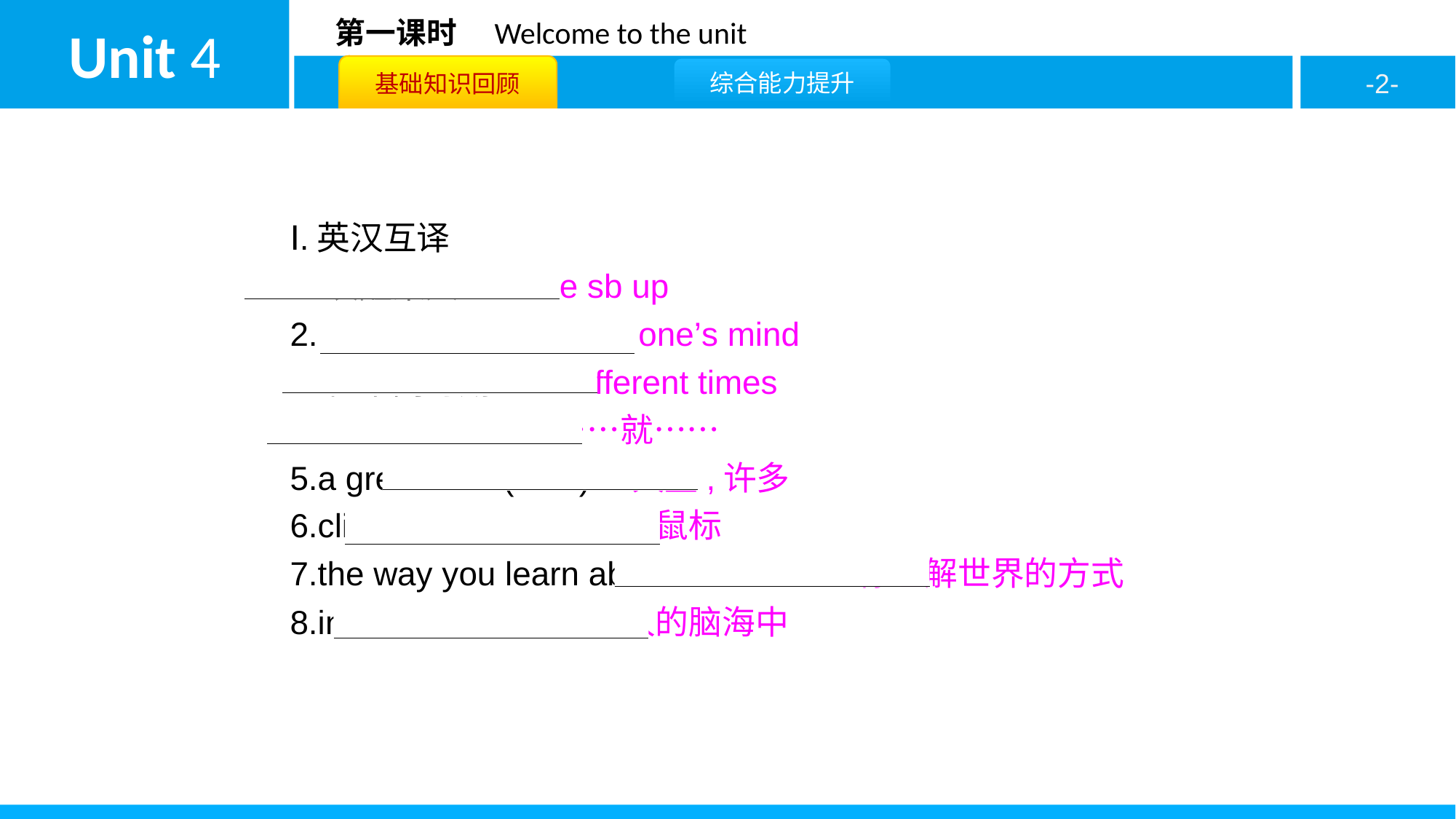

Ⅰ.英汉互译
1.唤醒某人　wake sb up
2.惦念;挂在心上　on one’s mind
3.在不同时期　in different times
4.as soon as　一……就……
5.a great deal (  of  )　大量,许多
6.click the mouse　点击鼠标
7.the way you learn about the world　你理解世界的方式
8.in one’s mind　在某人的脑海中